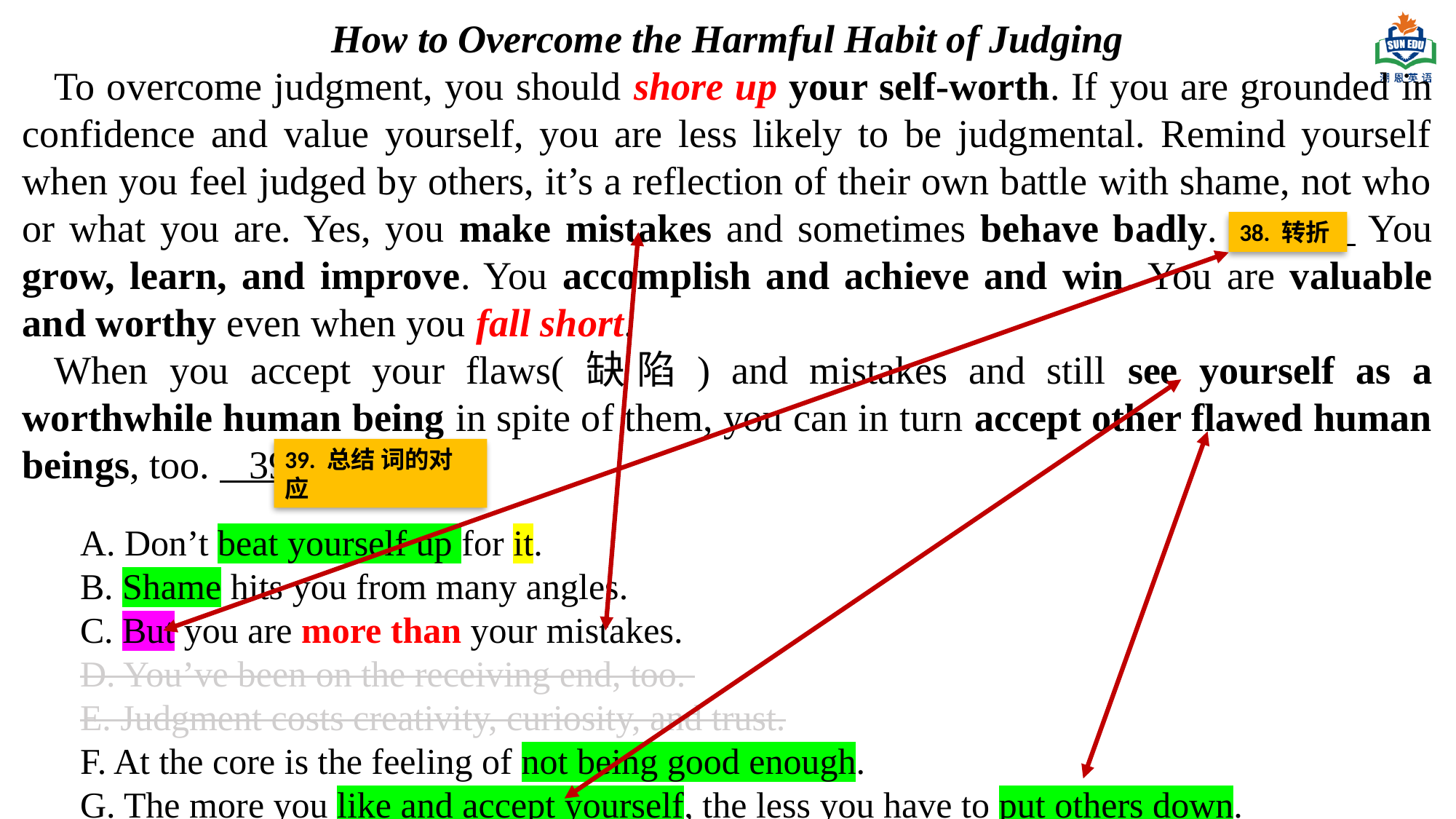

How to Overcome the Harmful Habit of Judging
To overcome judgment, you should shore up your self-worth. If you are grounded in confidence and value yourself, you are less likely to be judgmental. Remind yourself when you feel judged by others, it’s a reflection of their own battle with shame, not who or what you are. Yes, you make mistakes and sometimes behave badly.    38    You grow, learn, and improve. You accomplish and achieve and win. You are valuable and worthy even when you fall short.
When you accept your flaws(缺陷) and mistakes and still see yourself as a worthwhile human being in spite of them, you can in turn accept other flawed human beings, too.    39
38. 转折
39. 总结 词的对应
A. Don’t beat yourself up for it.
B. Shame hits you from many angles.
C. But you are more than your mistakes.
D. You’ve been on the receiving end, too.
E. Judgment costs creativity, curiosity, and trust.
F. At the core is the feeling of not being good enough.
G. The more you like and accept yourself, the less you have to put others down.